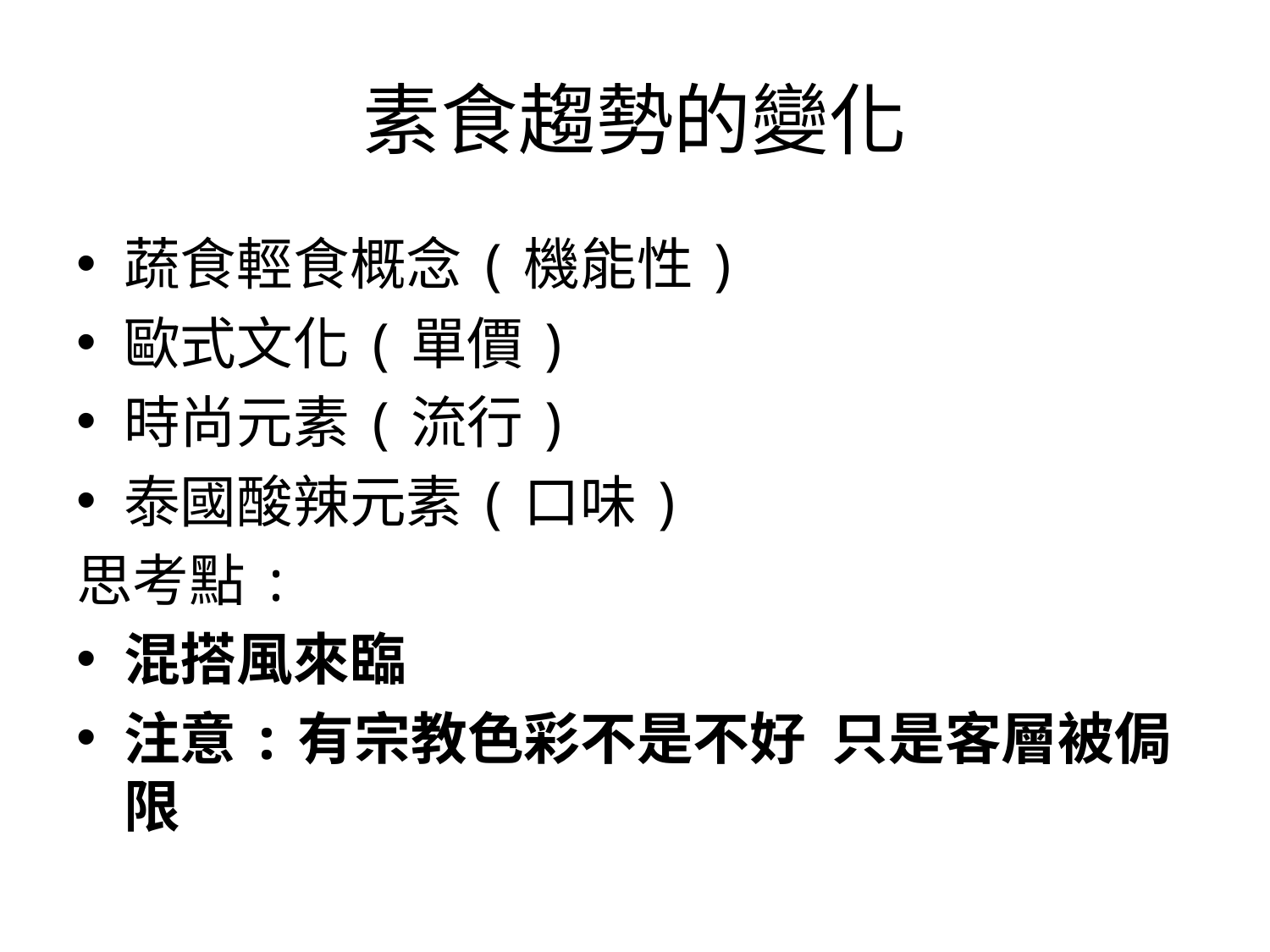

# 素食趨勢的變化
蔬食輕食概念(機能性)
歐式文化(單價)
時尚元素(流行)
泰國酸辣元素(口味)
思考點:
混搭風來臨
注意:有宗教色彩不是不好  只是客層被侷限